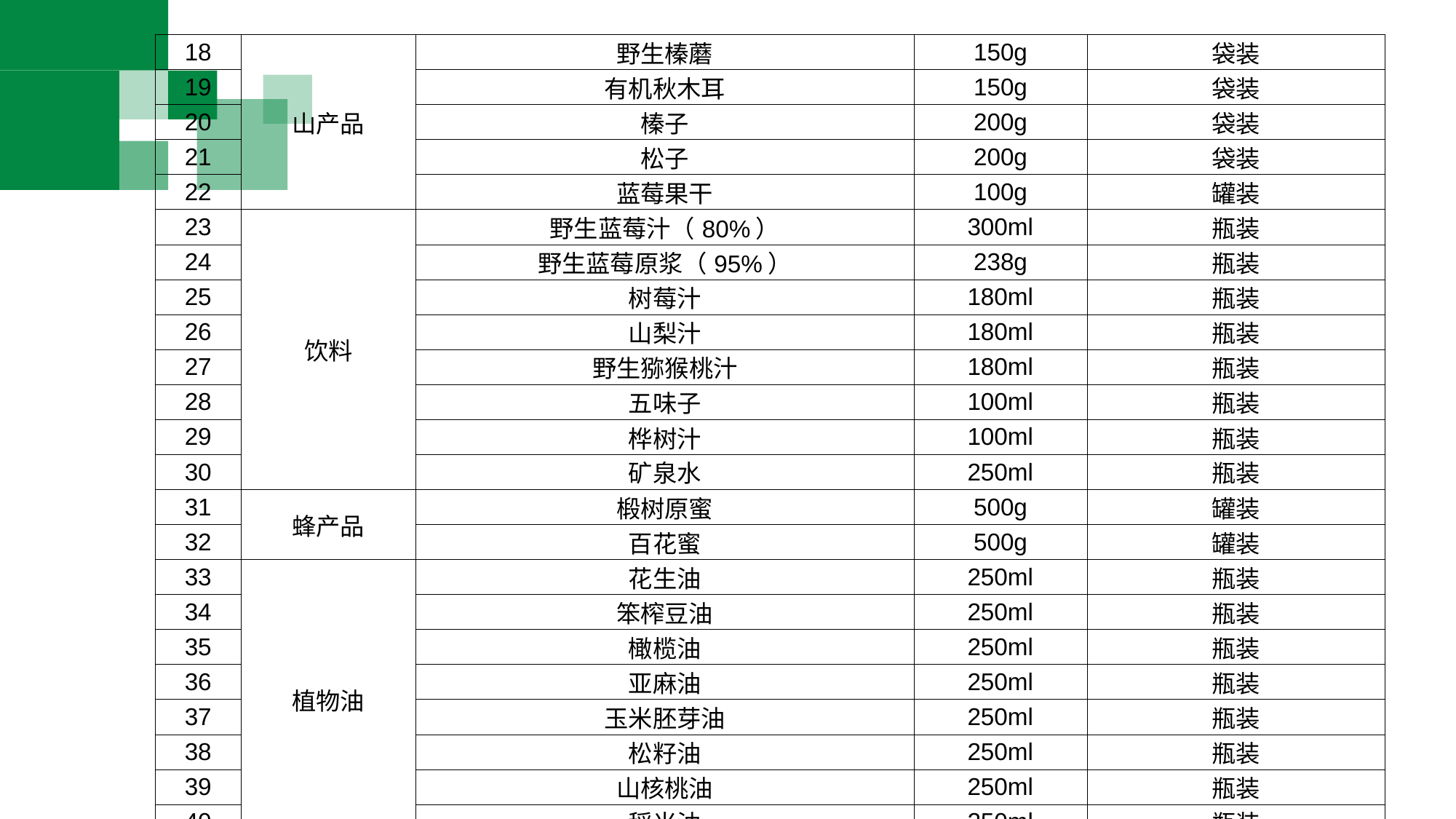

| 18 | 山产品 | 野生榛蘑 | 150g | 袋装 |
| --- | --- | --- | --- | --- |
| 19 |  | 有机秋木耳 | 150g | 袋装 |
| 20 |  | 榛子 | 200g | 袋装 |
| 21 |  | 松子 | 200g | 袋装 |
| 22 |  | 蓝莓果干 | 100g | 罐装 |
| 23 | 饮料 | 野生蓝莓汁（80%） | 300ml | 瓶装 |
| 24 |  | 野生蓝莓原浆（95%） | 238g | 瓶装 |
| 25 |  | 树莓汁 | 180ml | 瓶装 |
| 26 |  | 山梨汁 | 180ml | 瓶装 |
| 27 |  | 野生猕猴桃汁 | 180ml | 瓶装 |
| 28 |  | 五味子 | 100ml | 瓶装 |
| 29 |  | 桦树汁 | 100ml | 瓶装 |
| 30 |  | 矿泉水 | 250ml | 瓶装 |
| 31 | 蜂产品 | 椴树原蜜 | 500g | 罐装 |
| 32 |  | 百花蜜 | 500g | 罐装 |
| 33 | 植物油 | 花生油 | 250ml | 瓶装 |
| 34 |  | 笨榨豆油 | 250ml | 瓶装 |
| 35 |  | 橄榄油 | 250ml | 瓶装 |
| 36 |  | 亚麻油 | 250ml | 瓶装 |
| 37 |  | 玉米胚芽油 | 250ml | 瓶装 |
| 38 |  | 松籽油 | 250ml | 瓶装 |
| 39 |  | 山核桃油 | 250ml | 瓶装 |
| 40 |  | 稻米油 | 250ml | 瓶装 |